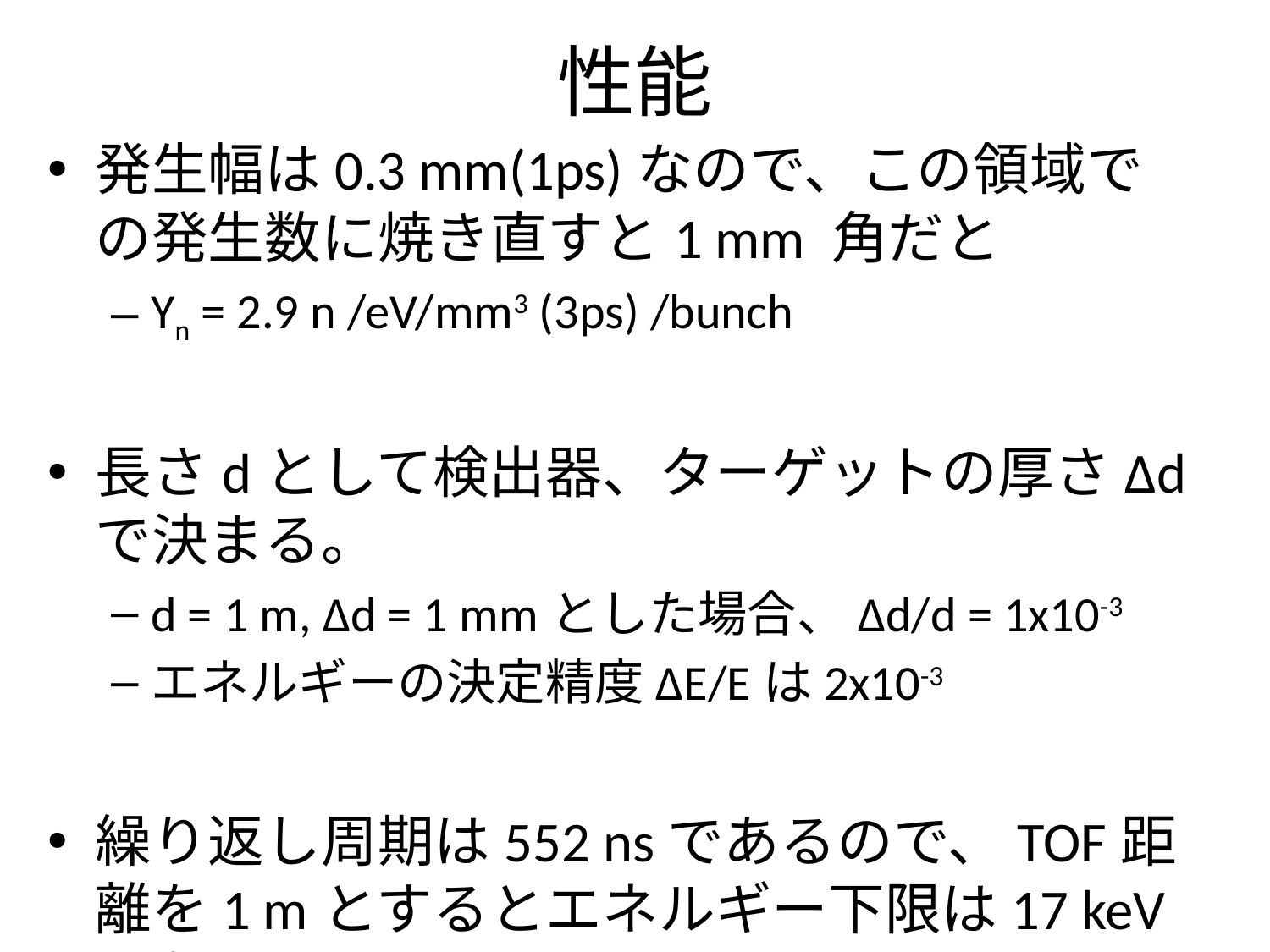

# 性能
発生幅は0.3 mm(1ps)なので、この領域での発生数に焼き直すと1 mm 角だと
Yn = 2.9 n /eV/mm3 (3ps) /bunch

長さdとして検出器、ターゲットの厚さΔdで決まる。
d = 1 m, Δd = 1 mmとした場合、Δd/d = 1x10-3
エネルギーの決定精度ΔE/Eは2x10-3

繰り返し周期は552 nsであるので、TOF距離を1 mとするとエネルギー下限は17 keVになる。